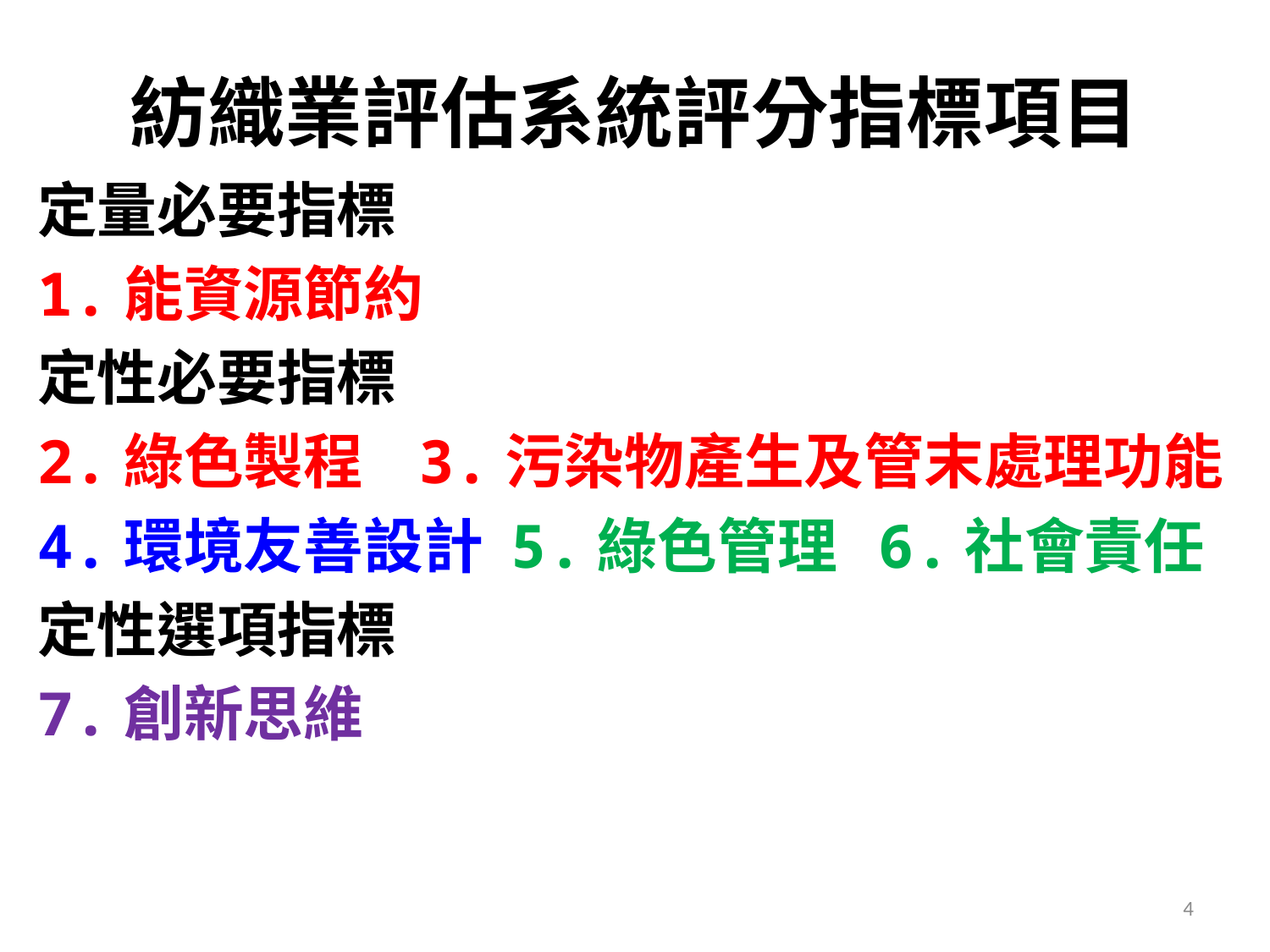

# 紡織業評估系統評分指標項目
定量必要指標
1.能資源節約
定性必要指標
2.綠色製程   3.污染物產生及管末處理功能
4.環境友善設計 5.綠色管理  6.社會責任
定性選項指標
7.創新思維
4